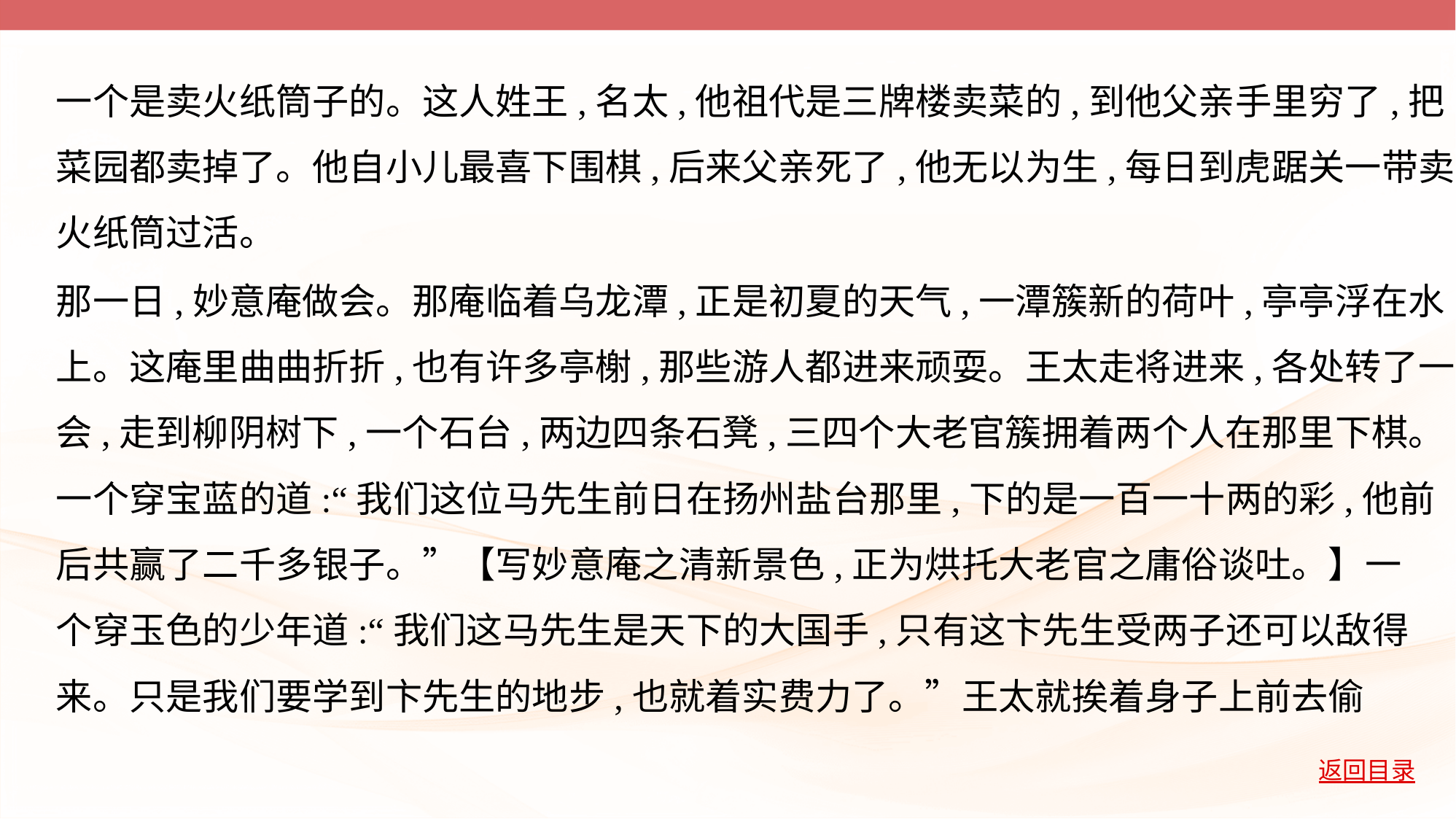

一个是卖火纸筒子的。这人姓王,名太,他祖代是三牌楼卖菜的,到他父亲手里穷了,把
菜园都卖掉了。他自小儿最喜下围棋,后来父亲死了,他无以为生,每日到虎踞关一带卖
火纸筒过活。
那一日,妙意庵做会。那庵临着乌龙潭,正是初夏的天气,一潭簇新的荷叶,亭亭浮在水
上。这庵里曲曲折折,也有许多亭榭,那些游人都进来顽耍。王太走将进来,各处转了一
会,走到柳阴树下,一个石台,两边四条石凳,三四个大老官簇拥着两个人在那里下棋。
一个穿宝蓝的道:“我们这位马先生前日在扬州盐台那里,下的是一百一十两的彩,他前
后共赢了二千多银子。”【写妙意庵之清新景色,正为烘托大老官之庸俗谈吐。】一
个穿玉色的少年道:“我们这马先生是天下的大国手,只有这卞先生受两子还可以敌得
来。只是我们要学到卞先生的地步,也就着实费力了。”王太就挨着身子上前去偷